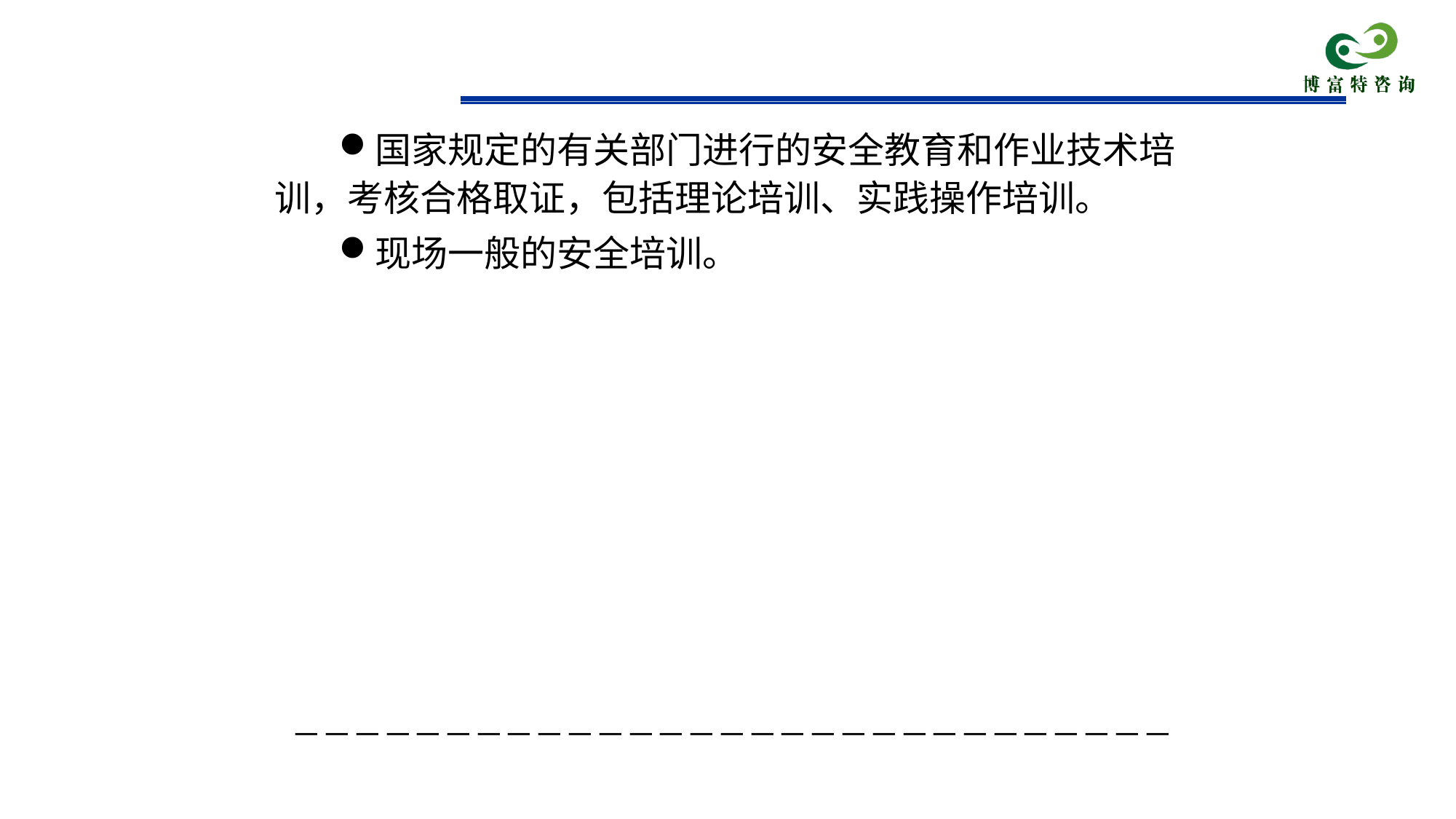

# 国家规定的有关部门进行的安全教育和作业技术培训，考核合格取证，包括理论培训、实践操作培训。
现场一般的安全培训。
－－－－－－－－－－－－－－－－－－－－－－－－－－－－－